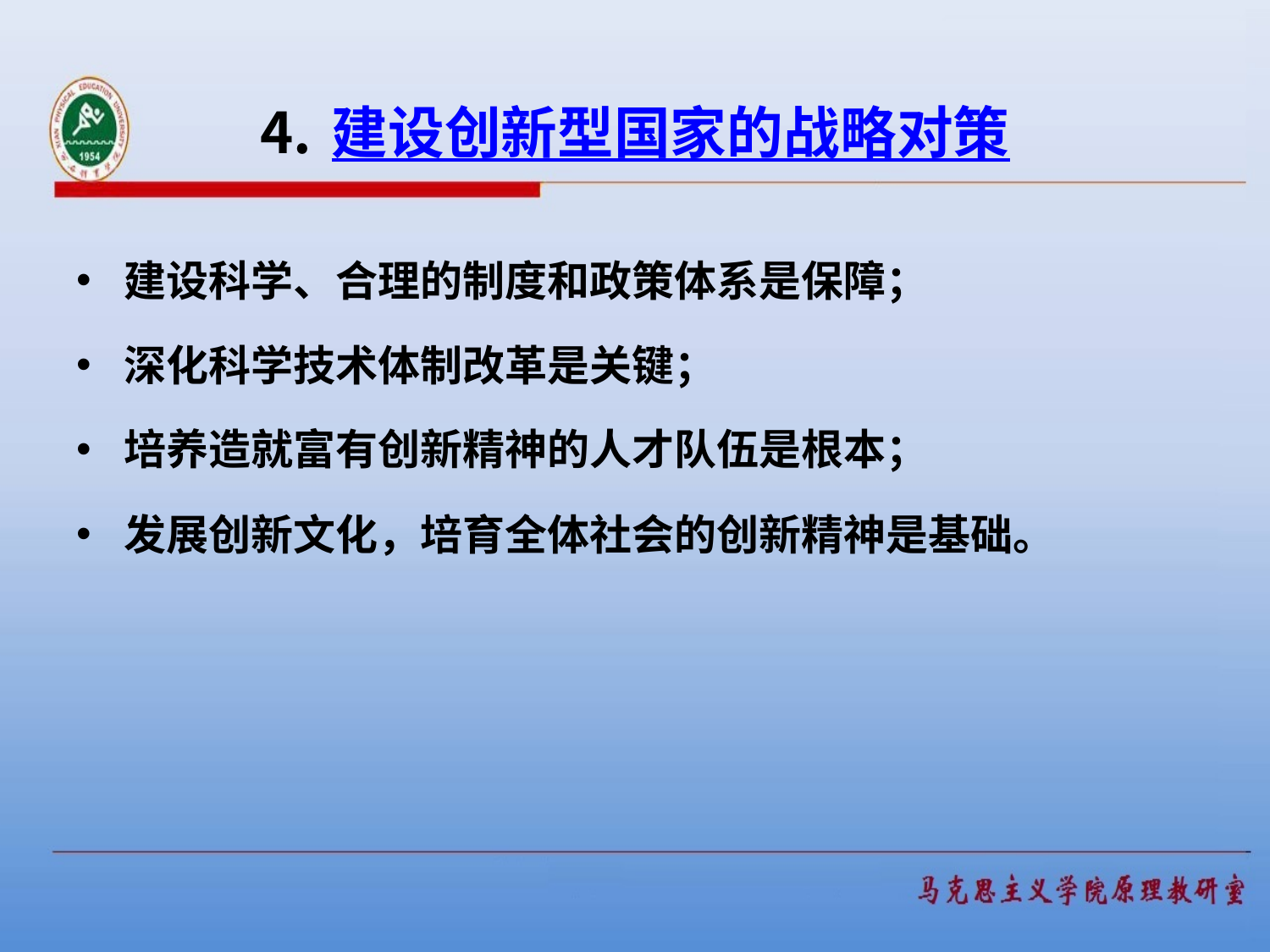

# 建设创新型国家的战略对策
建设科学、合理的制度和政策体系是保障；
深化科学技术体制改革是关键；
培养造就富有创新精神的人才队伍是根本；
发展创新文化，培育全体社会的创新精神是基础。